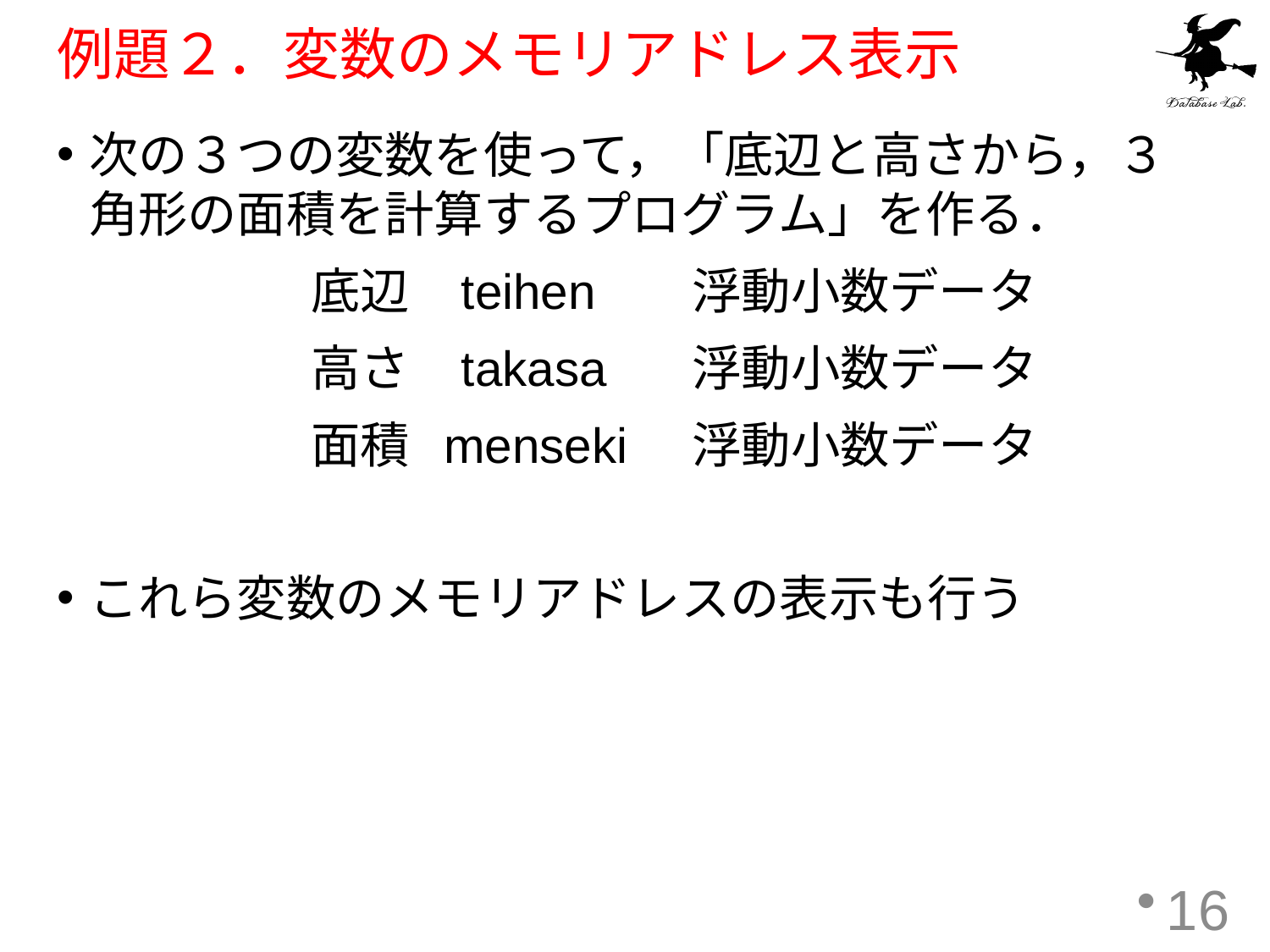

# 例題２．変数のメモリアドレス表示
次の３つの変数を使って，「底辺と高さから，３角形の面積を計算するプログラム」を作る．
		底辺	 teihen	浮動小数データ
		高さ	 takasa	浮動小数データ
		面積  menseki	浮動小数データ

これら変数のメモリアドレスの表示も行う
16